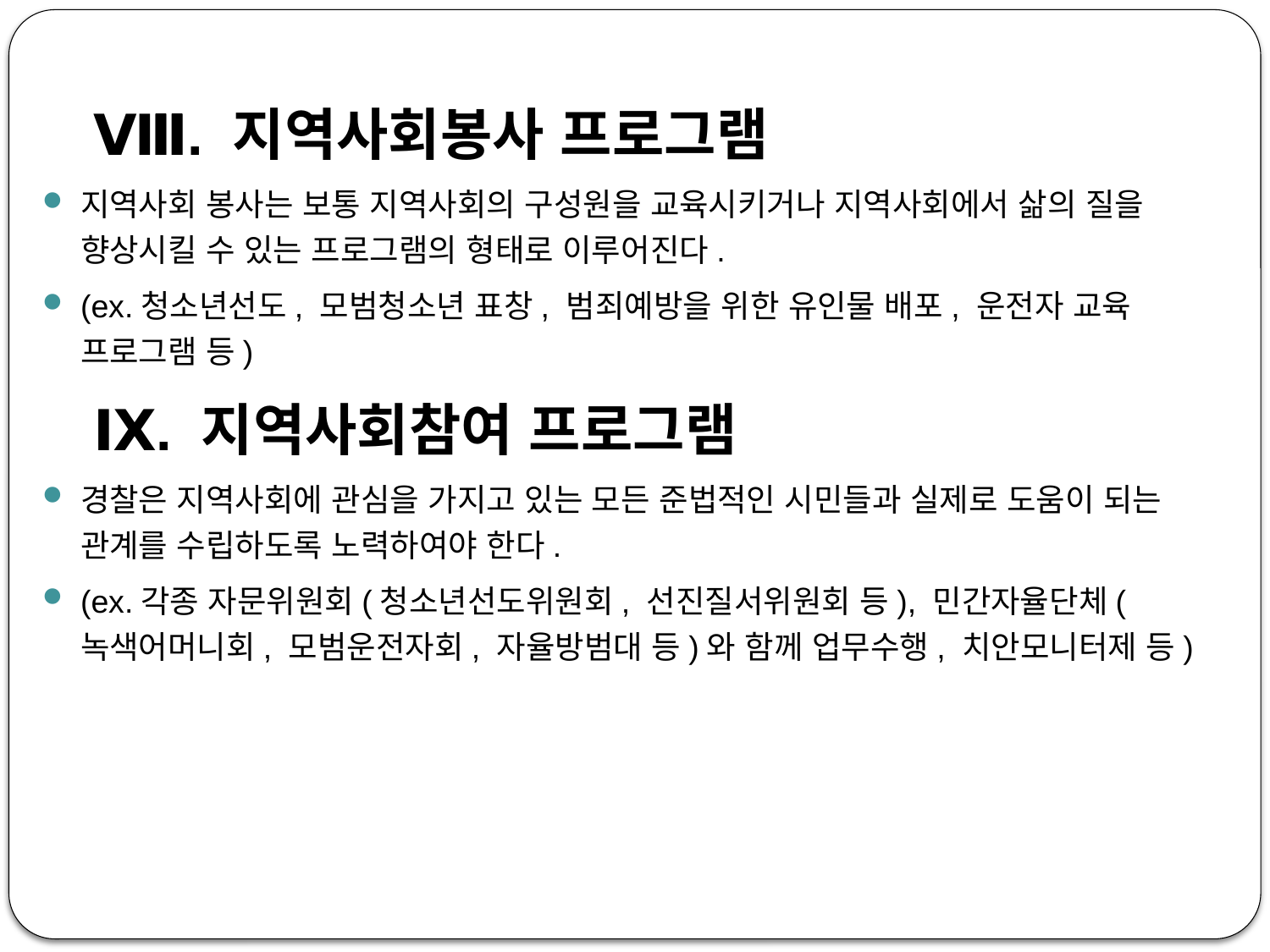

Ⅷ. 지역사회봉사 프로그램
지역사회 봉사는 보통 지역사회의 구성원을 교육시키거나 지역사회에서 삶의 질을 향상시킬 수 있는 프로그램의 형태로 이루어진다.
(ex.청소년선도, 모범청소년 표창, 범죄예방을 위한 유인물 배포, 운전자 교육 프로그램 등)
    Ⅸ. 지역사회참여 프로그램
경찰은 지역사회에 관심을 가지고 있는 모든 준법적인 시민들과 실제로 도움이 되는 관계를 수립하도록 노력하여야 한다.
(ex.각종 자문위원회(청소년선도위원회, 선진질서위원회 등), 민간자율단체(녹색어머니회, 모범운전자회, 자율방범대 등)와 함께 업무수행, 치안모니터제 등)